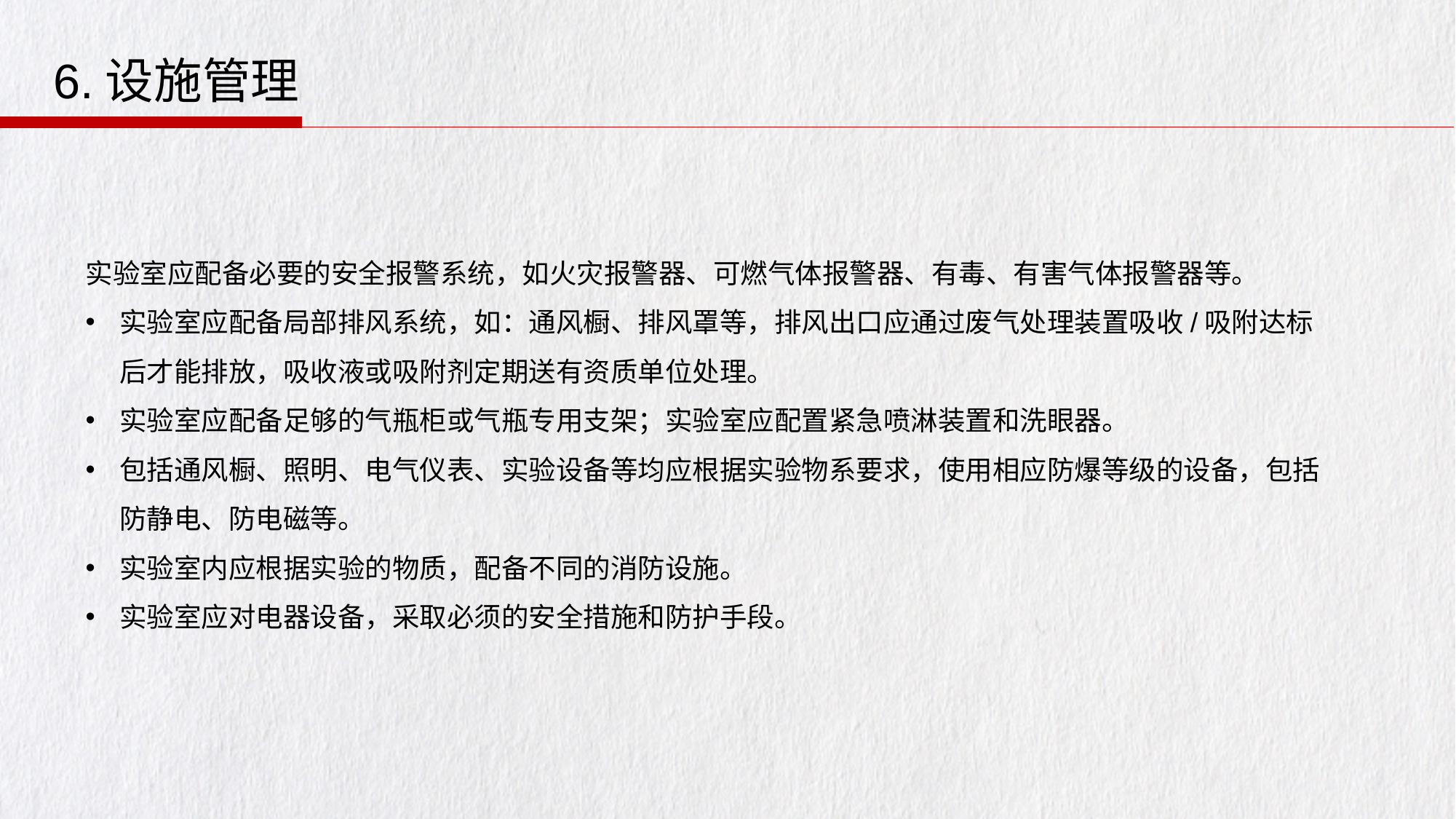

6.设施管理
实验室应配备必要的安全报警系统，如火灾报警器、可燃气体报警器、有毒、有害气体报警器等。
实验室应配备局部排风系统，如：通风橱、排风罩等，排风出口应通过废气处理装置吸收/吸附达标后才能排放，吸收液或吸附剂定期送有资质单位处理。
实验室应配备足够的气瓶柜或气瓶专用支架；实验室应配置紧急喷淋装置和洗眼器。
包括通风橱、照明、电气仪表、实验设备等均应根据实验物系要求，使用相应防爆等级的设备，包括防静电、防电磁等。
实验室内应根据实验的物质，配备不同的消防设施。
实验室应对电器设备，采取必须的安全措施和防护手段。